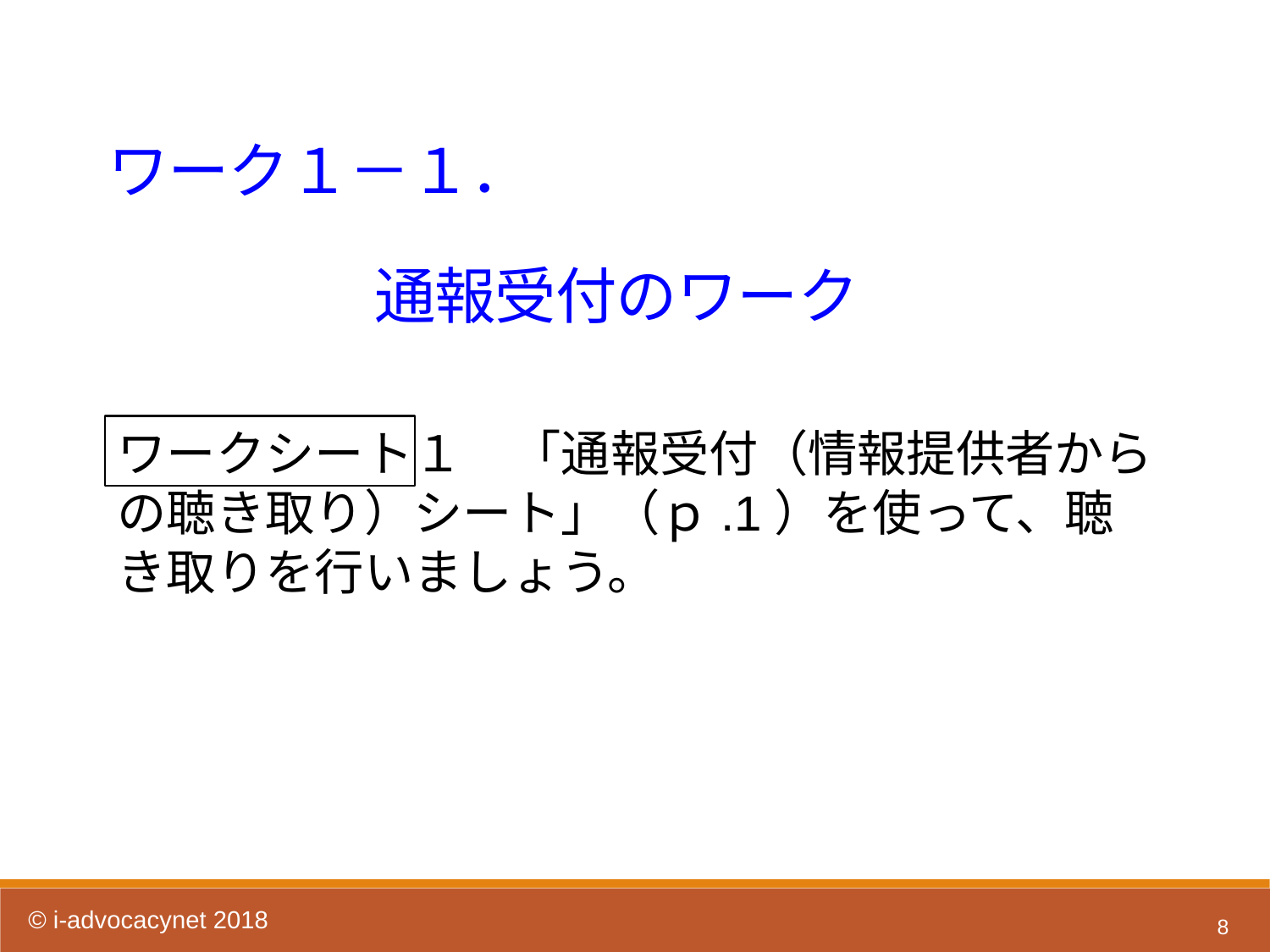

ワーク１－１．

通報受付のワーク

ワークシート１　「通報受付（情報提供者からの聴き取り）シート」（ｐ.1）を使って、聴き取りを行いましょう。
8